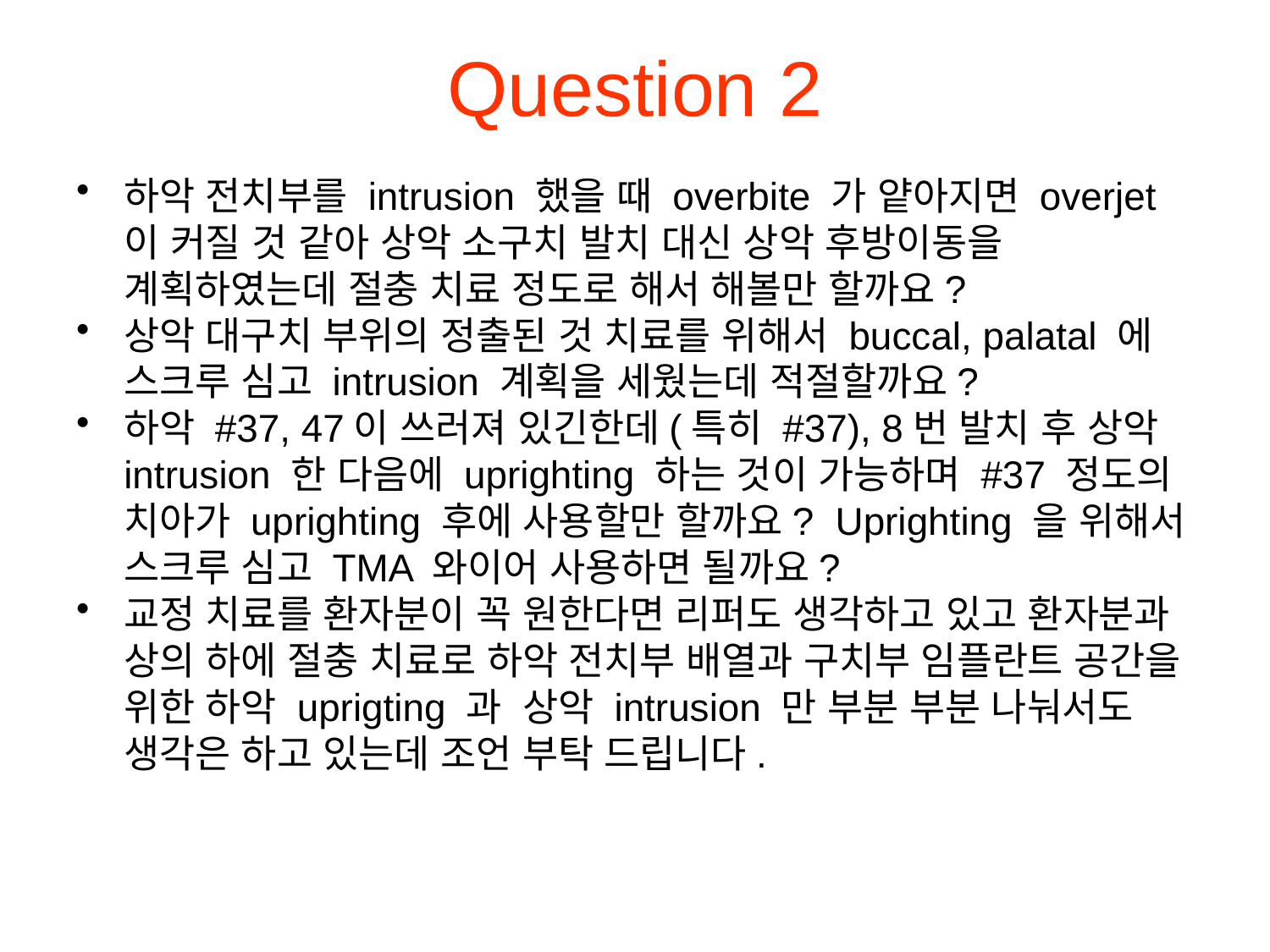

# Question 2
하악 전치부를 intrusion 했을 때 overbite 가 얕아지면 overjet 이 커질 것 같아 상악 소구치 발치 대신 상악 후방이동을 계획하였는데 절충 치료 정도로 해서 해볼만 할까요?
상악 대구치 부위의 정출된 것 치료를 위해서 buccal, palatal 에 스크루 심고 intrusion 계획을 세웠는데 적절할까요?
하악 #37, 47이 쓰러져 있긴한데(특히 #37), 8번 발치 후 상악 intrusion 한 다음에 uprighting 하는 것이 가능하며 #37 정도의 치아가 uprighting 후에 사용할만 할까요?  Uprighting 을 위해서 스크루 심고 TMA 와이어 사용하면 될까요?
교정 치료를 환자분이 꼭 원한다면 리퍼도 생각하고 있고 환자분과 상의 하에 절충 치료로 하악 전치부 배열과 구치부 임플란트 공간을 위한 하악 uprigting 과  상악 intrusion 만 부분 부분 나눠서도 생각은 하고 있는데 조언 부탁 드립니다.